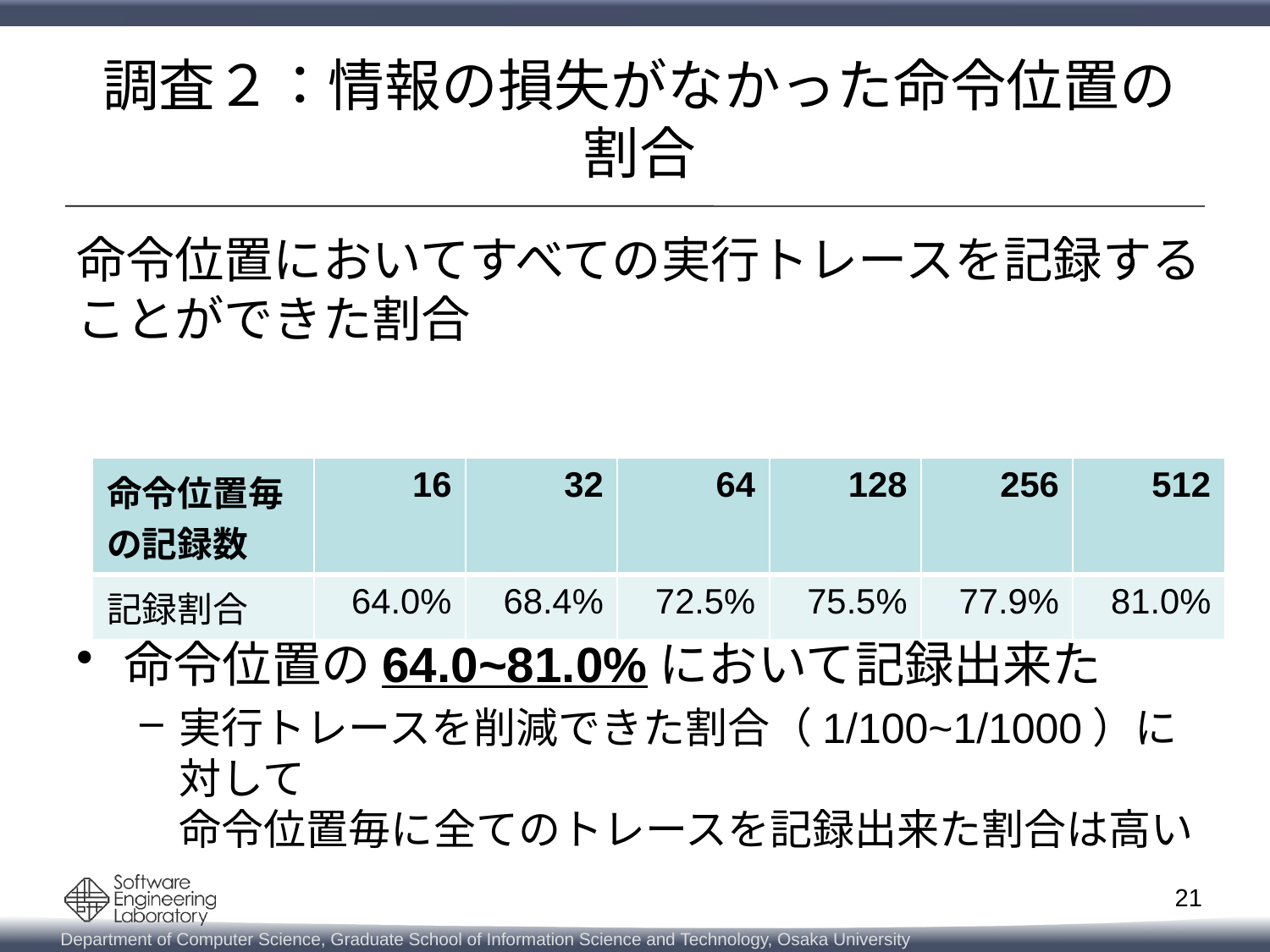

# 調査２：情報の損失がなかった命令位置の割合
命令位置においてすべての実行トレースを記録する
ことができた割合

命令位置の64.0~81.0%において記録出来た
実行トレースを削減できた割合（1/100~1/1000）に対して
命令位置毎に全てのトレースを記録出来た割合は高い
| 命令位置毎の記録数 | 16 | 32 | 64 | 128 | 256 | 512 |
| --- | --- | --- | --- | --- | --- | --- |
| 記録割合 | 64.0% | 68.4% | 72.5% | 75.5% | 77.9% | 81.0% |
21